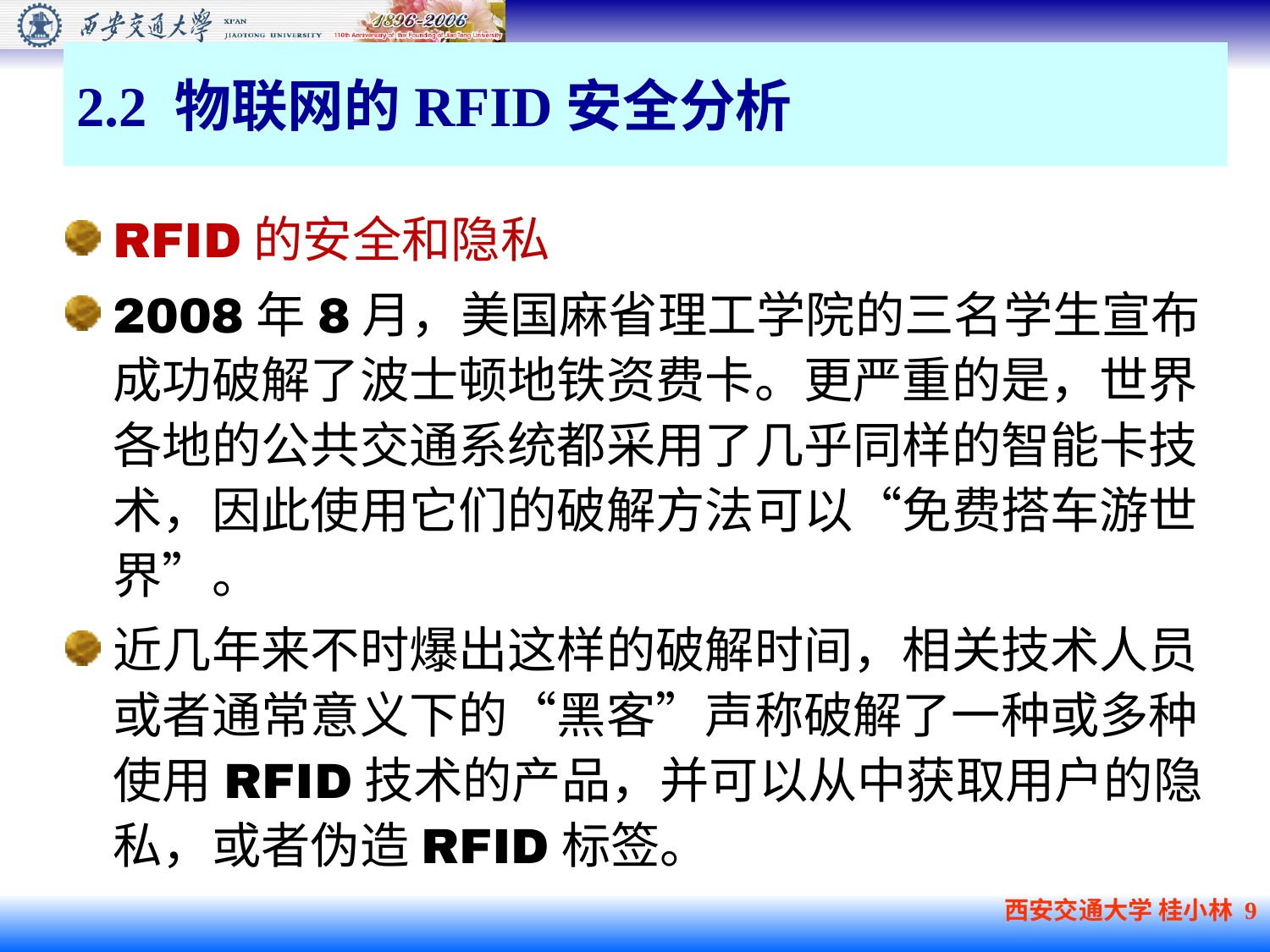

# 2.2 物联网的RFID安全分析
RFID的安全和隐私
2008年8月，美国麻省理工学院的三名学生宣布成功破解了波士顿地铁资费卡。更严重的是，世界各地的公共交通系统都采用了几乎同样的智能卡技术，因此使用它们的破解方法可以“免费搭车游世界”。
近几年来不时爆出这样的破解时间，相关技术人员或者通常意义下的“黑客”声称破解了一种或多种使用RFID技术的产品，并可以从中获取用户的隐私，或者伪造RFID标签。
西安交通大学 桂小林 9